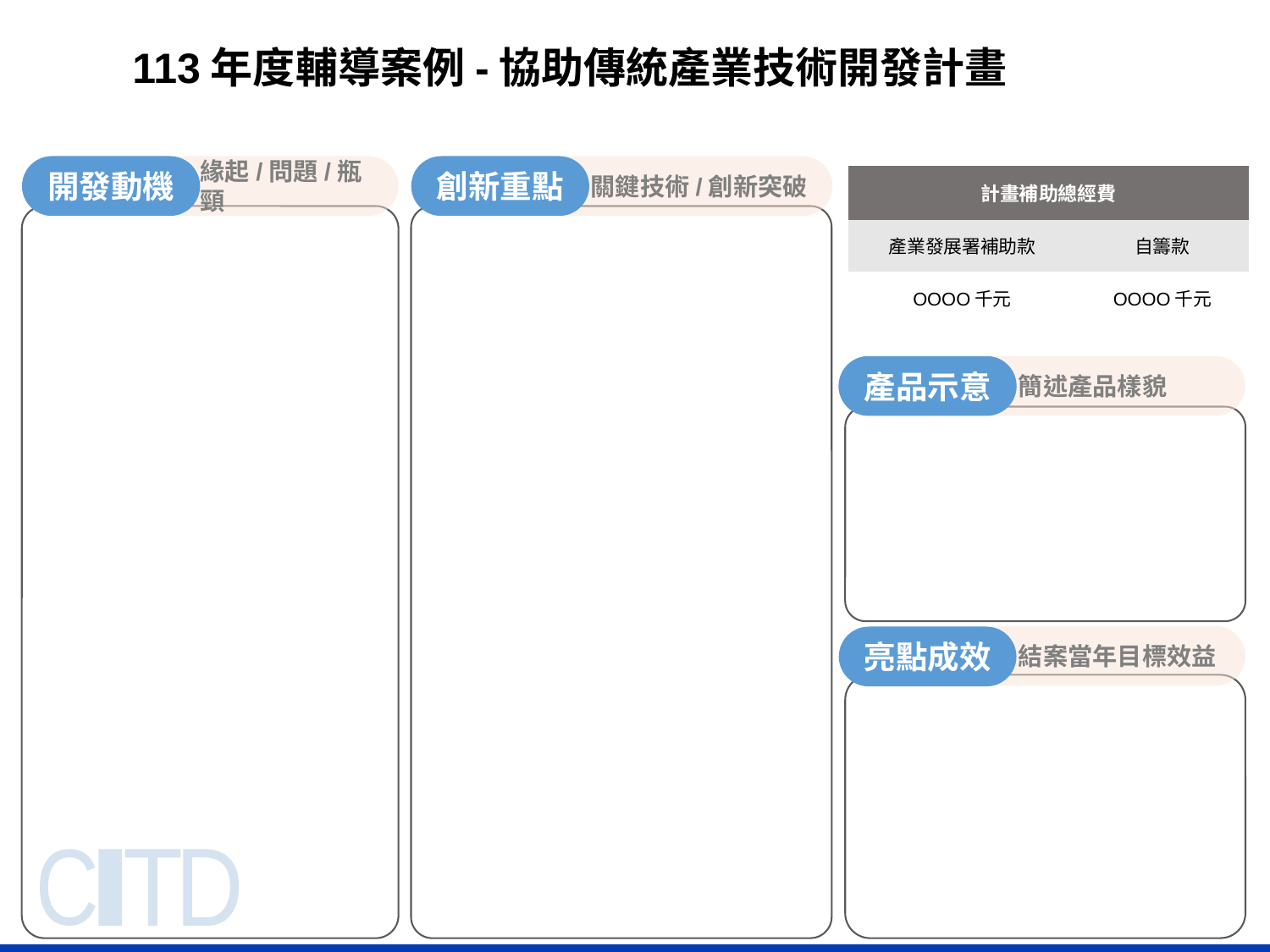

113年度輔導案例-協助傳統產業技術開發計畫
關鍵技術/創新突破
創新重點
緣起/問題/瓶頸
開發動機
| 計畫補助總經費 |  |
| --- | --- |
| 產業發展署補助款 | 自籌款 |
| OOOO千元 | OOOO千元 |

簡述產品樣貌
產品示意

結案當年目標效益
亮點成效

C
I
T
D